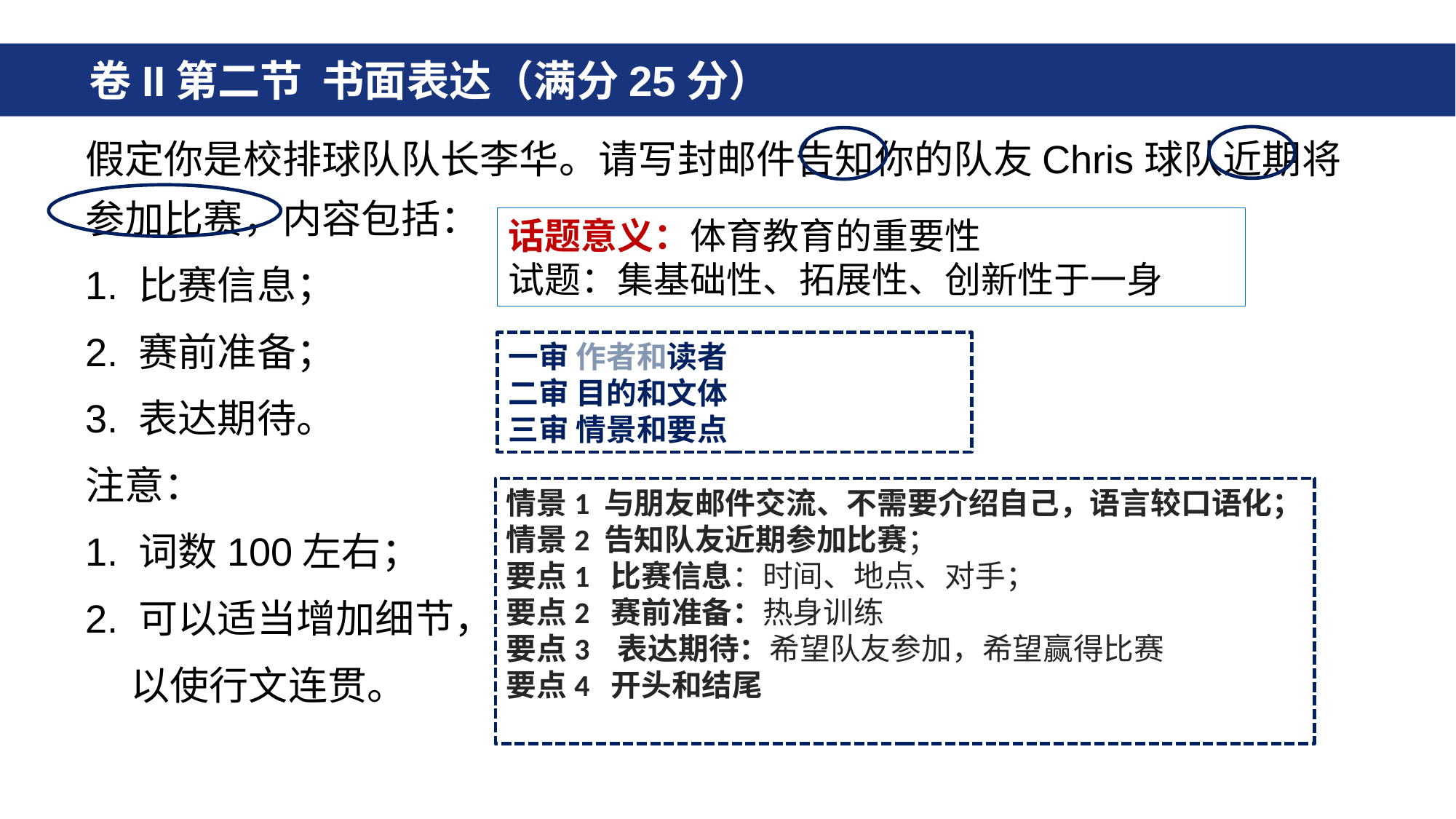

# 卷II第二节  书面表达（满分25分）
假定你是校排球队队长李华。请写封邮件告知你的队友Chris球队近期将参加比赛，内容包括：
1. 比赛信息；
2. 赛前准备；
3. 表达期待。
注意：
1. 词数100左右；
2. 可以适当增加细节，
    以使行文连贯。

话题意义：体育教育的重要性
试题：集基础性、拓展性、创新性于一身
一审 作者和读者
二审 目的和文体
三审 情景和要点
情景1 与朋友邮件交流、不需要介绍自己，语言较口语化；
情景2 告知队友近期参加比赛；
要点1  比赛信息：时间、地点、对手；
要点2  赛前准备：热身训练
要点3   表达期待：希望队友参加，希望赢得比赛
要点4  开头和结尾